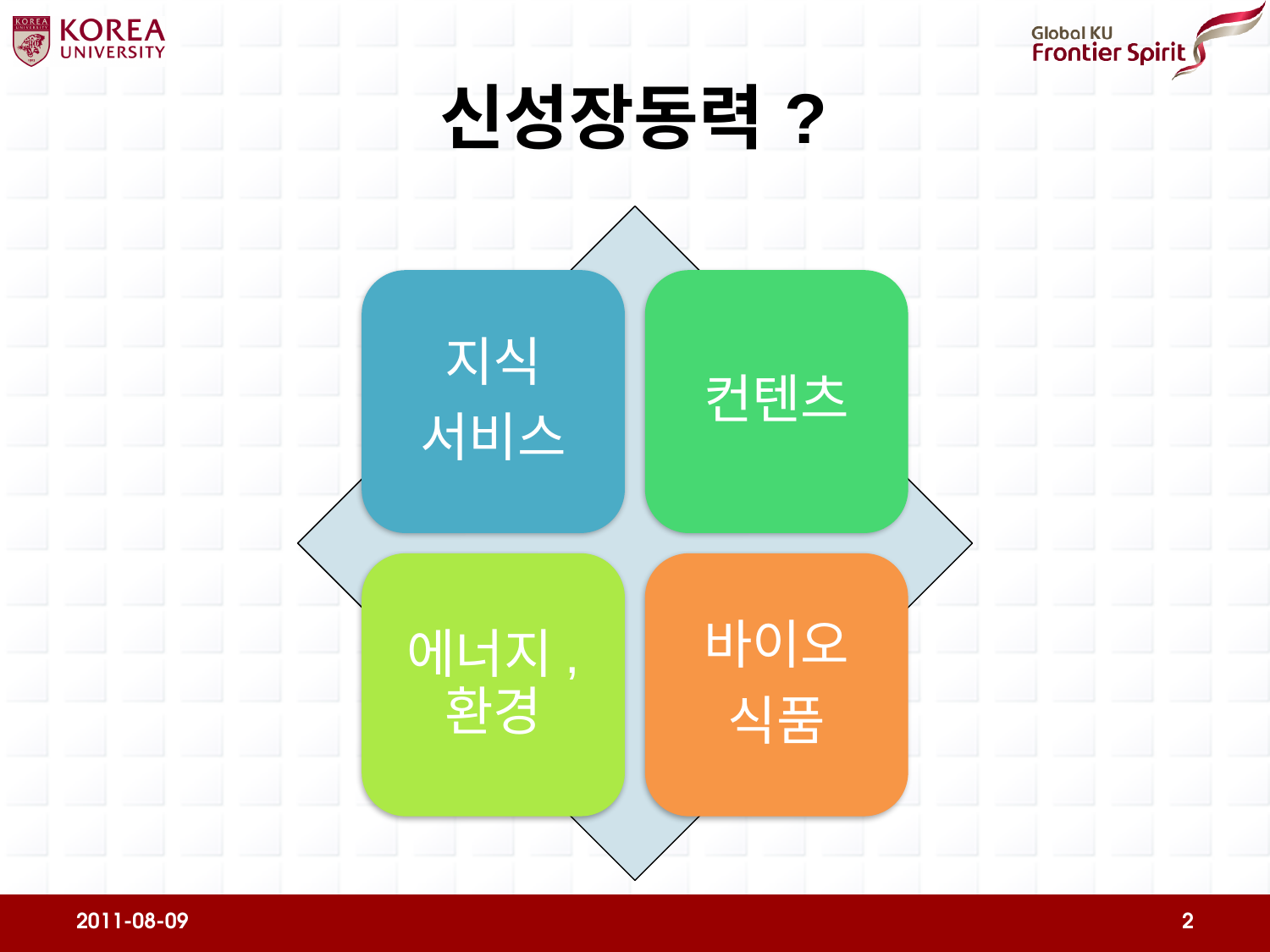

# 신성장동력?
지식
서비스
컨텐츠
에너지, 환경
바이오
식품
2011-08-09
2